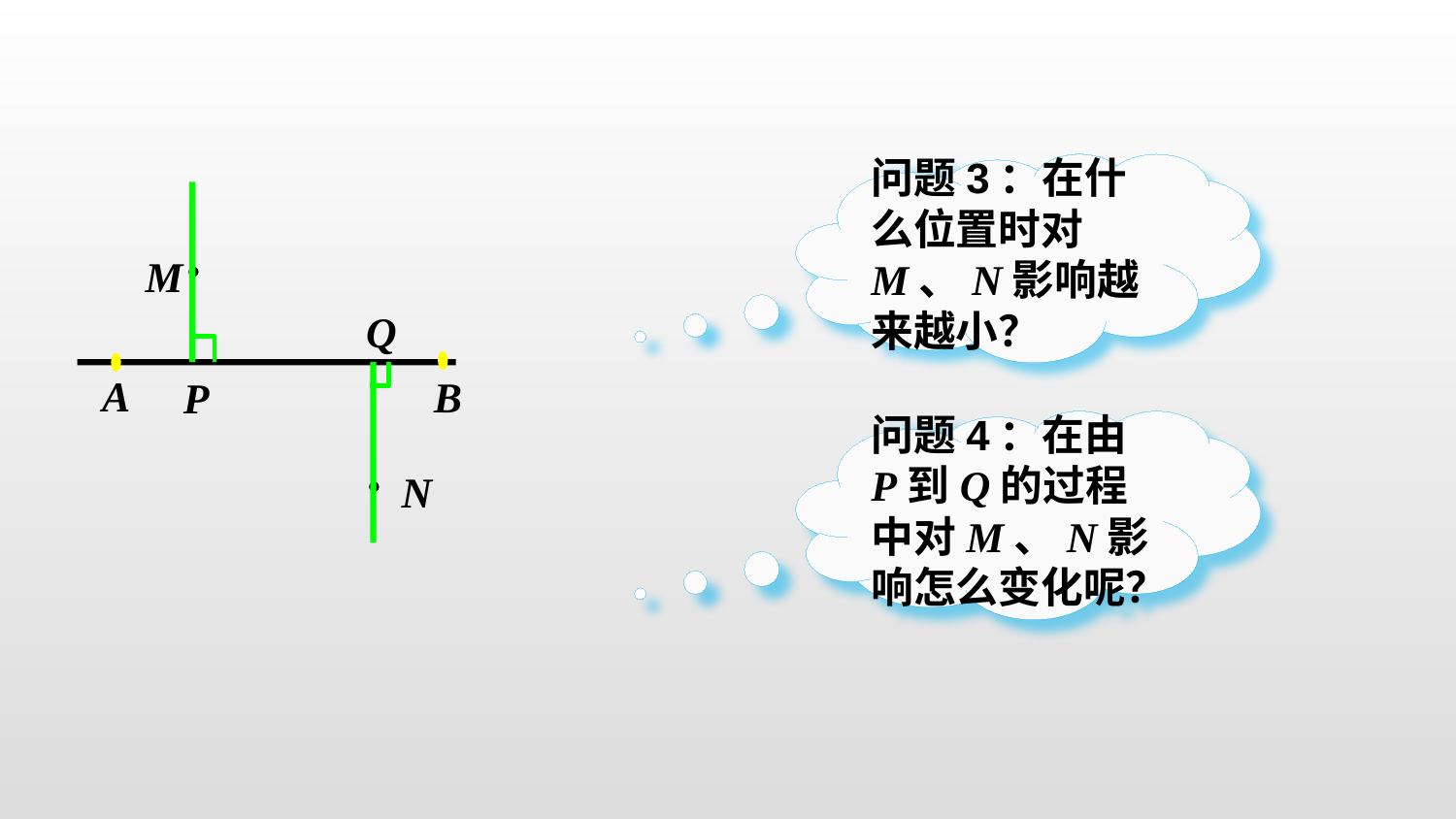

问题3：在什么位置时对M、N影响越来越小？

P
M

A
B
N

Q

问题4：在由P到Q的过程中对M、N影响怎么变化呢？